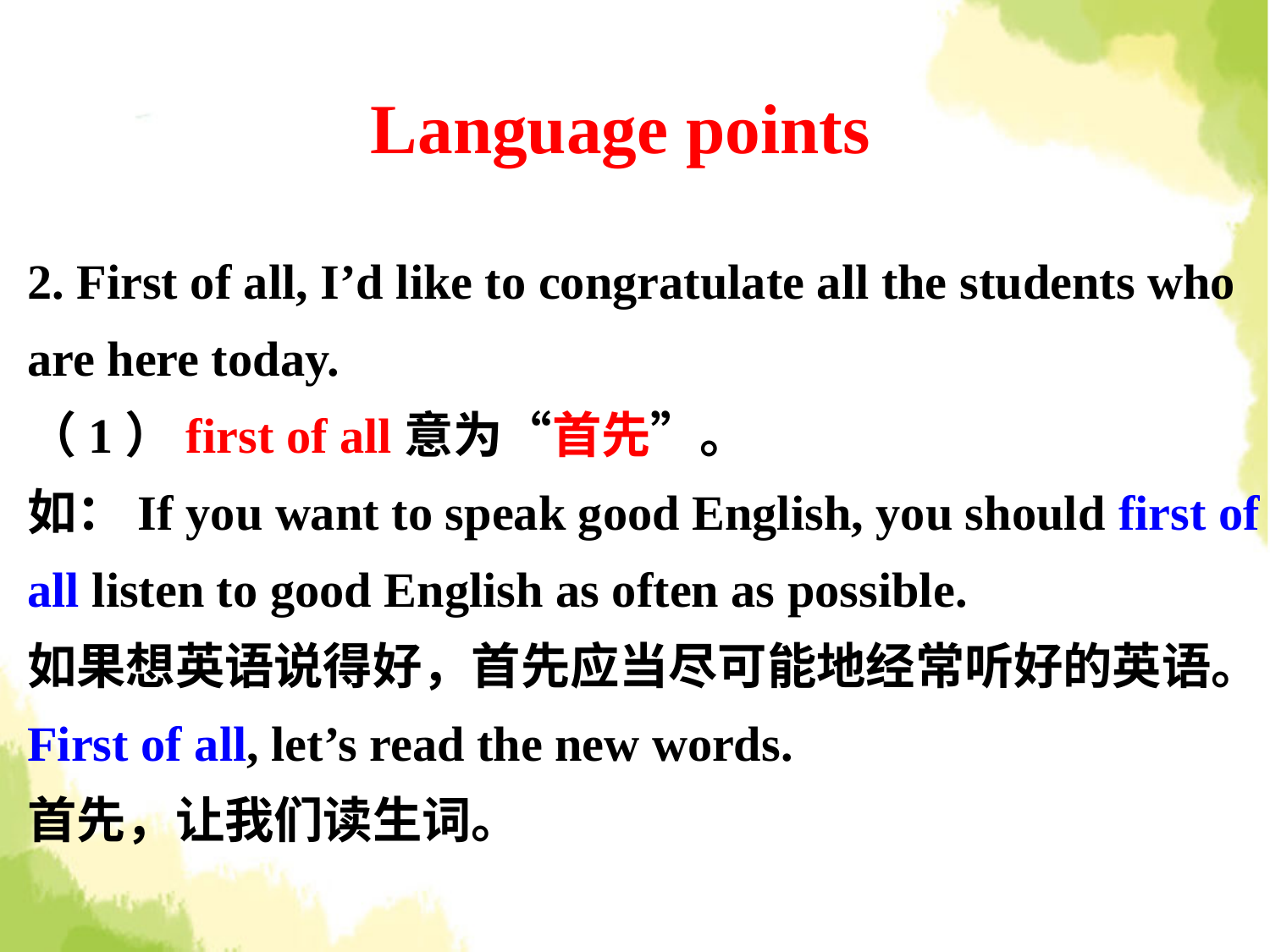

Language points
2. First of all, I’d like to congratulate all the students who are here today.
（1）first of all意为“首先”。
如：If you want to speak good English, you should first of all listen to good English as often as possible.
如果想英语说得好，首先应当尽可能地经常听好的英语。
First of all, let’s read the new words.
首先，让我们读生词。